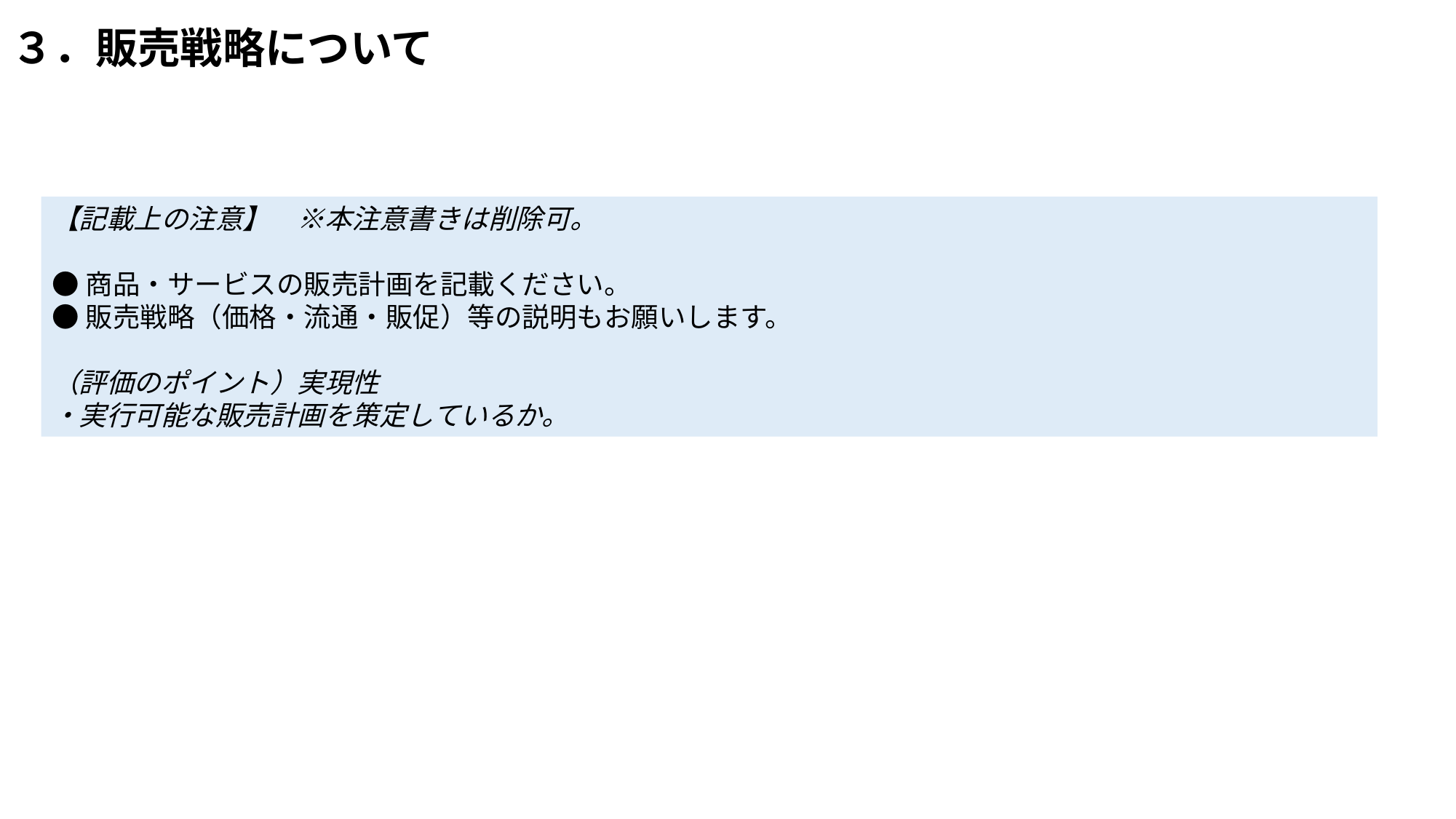

# ３．販売戦略について
【記載上の注意】　※本注意書きは削除可。

●商品・サービスの販売計画を記載ください。
●販売戦略（価格・流通・販促）等の説明もお願いします。

（評価のポイント）実現性
・実行可能な販売計画を策定しているか。